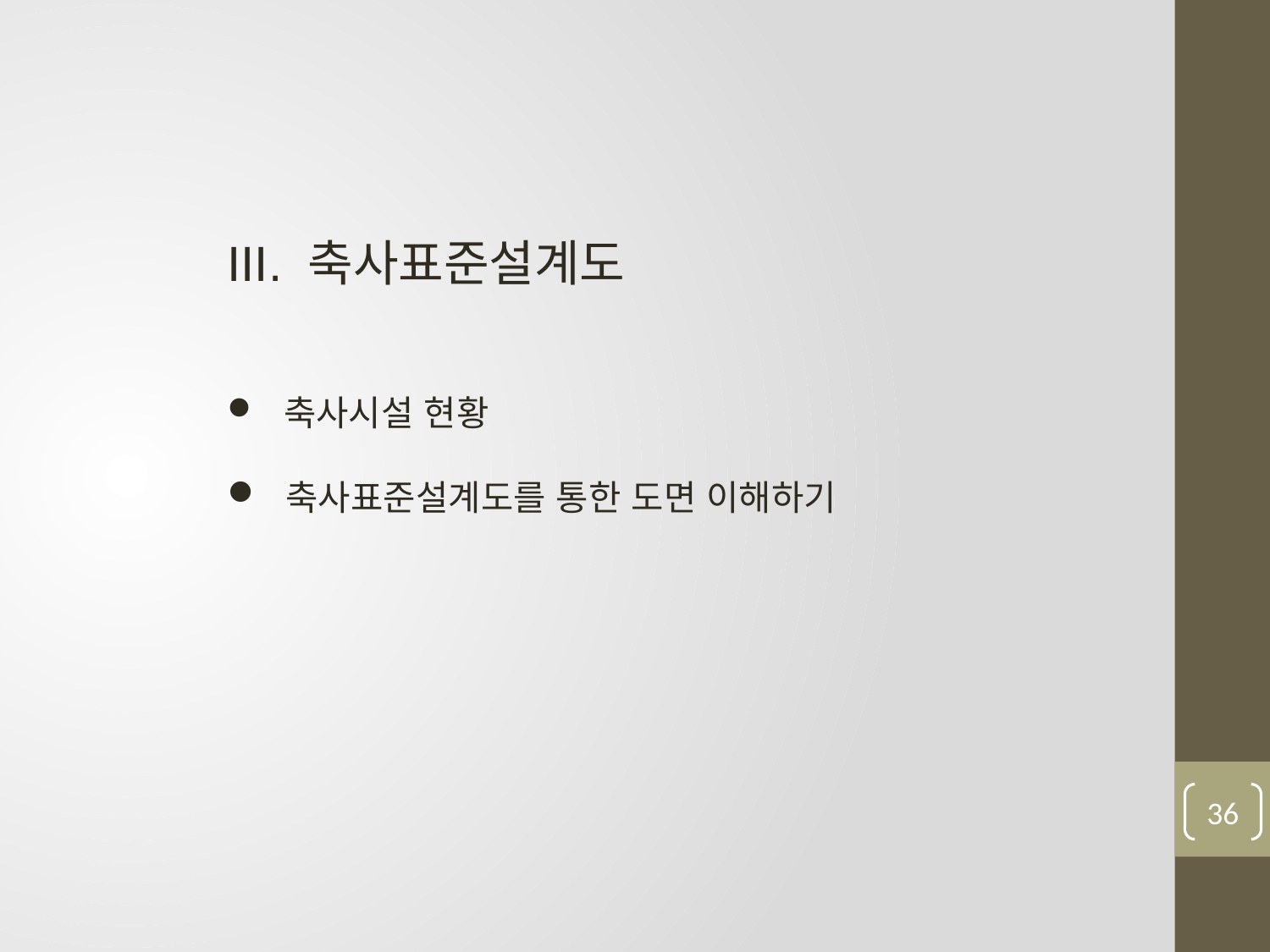

III. 축사표준설계도

 축사시설 현황
 축사표준설계도를 통한 도면 이해하기
36